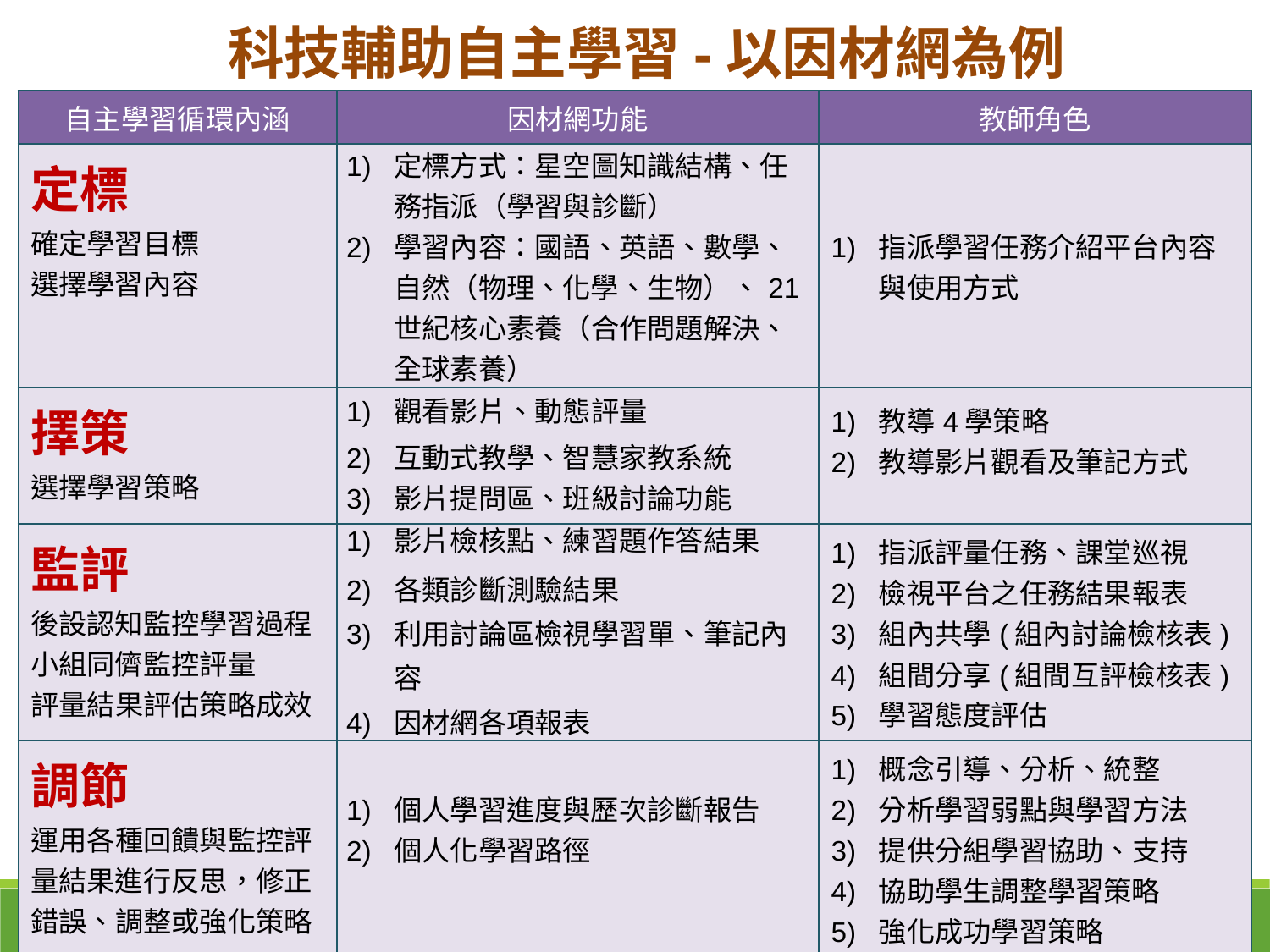

科技輔助自主學習-以因材網為例
| 自主學習循環內涵 | 因材網功能 | 教師角色 |
| --- | --- | --- |
| 定標 確定學習目標 選擇學習內容 | 定標方式：星空圖知識結構、任務指派（學習與診斷） 學習內容：國語、英語、數學、自然（物理、化學、生物）、21世紀核心素養（合作問題解決、全球素養） | 指派學習任務介紹平台內容與使用方式 |
| 擇策 選擇學習策略 | 觀看影片、動態評量 互動式教學、智慧家教系統 影片提問區、班級討論功能 | 教導4學策略 教導影片觀看及筆記方式 |
| 監評 後設認知監控學習過程 小組同儕監控評量 評量結果評估策略成效 | 影片檢核點、練習題作答結果 各類診斷測驗結果 利用討論區檢視學習單、筆記內容 因材網各項報表 | 指派評量任務、課堂巡視 檢視平台之任務結果報表 組內共學(組內討論檢核表) 組間分享(組間互評檢核表) 學習態度評估 |
| 調節 運用各種回饋與監控評量結果進行反思，修正錯誤、調整或強化策略 | 個人學習進度與歷次診斷報告 個人化學習路徑 | 概念引導、分析、統整 分析學習弱點與學習方法 提供分組學習協助、支持 協助學生調整學習策略 強化成功學習策略 |
47